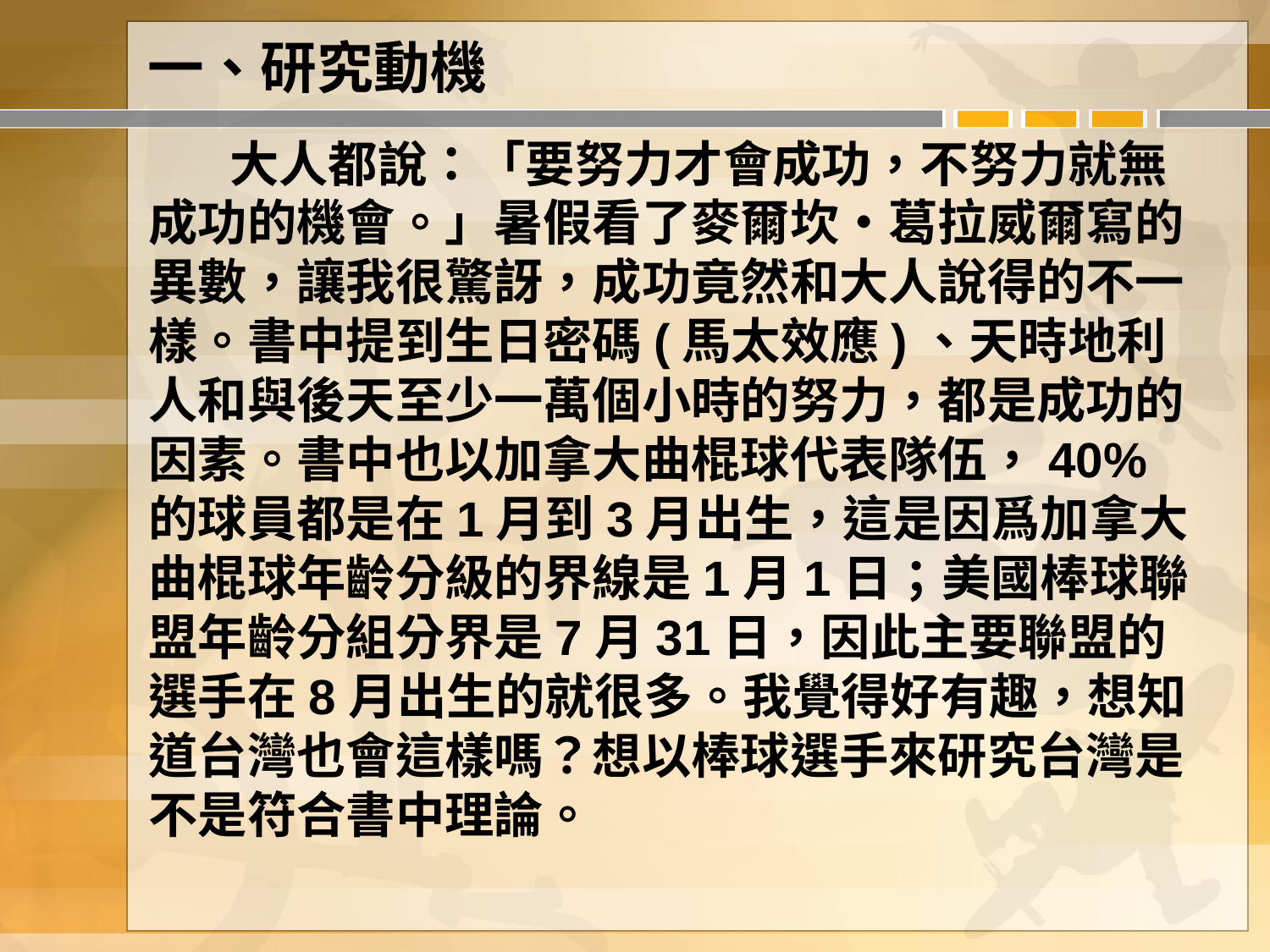

一、研究動機
# 大人都說：「要努力才會成功，不努力就無成功的機會。」暑假看了麥爾坎•葛拉威爾寫的異數，讓我很驚訝，成功竟然和大人說得的不一樣。書中提到生日密碼(馬太效應)、天時地利人和與後天至少一萬個小時的努力，都是成功的因素。書中也以加拿大曲棍球代表隊伍，40%的球員都是在1月到3月出生，這是因爲加拿大曲棍球年齡分級的界線是1月1日；美國棒球聯盟年齡分組分界是7月31日，因此主要聯盟的選手在8月出生的就很多。我覺得好有趣，想知道台灣也會這樣嗎？想以棒球選手來研究台灣是不是符合書中理論。